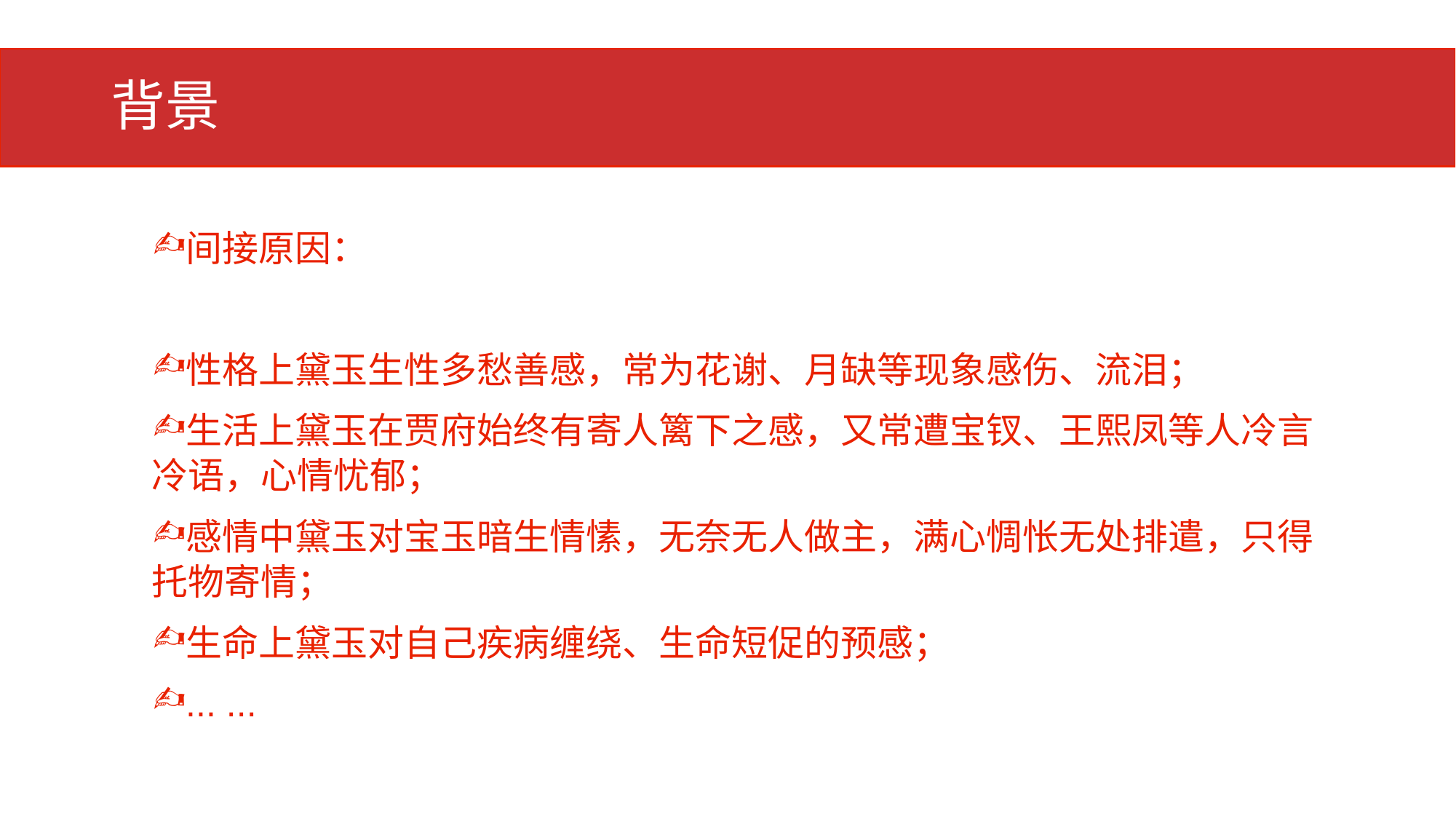

# 背景
间接原因：

性格上黛玉生性多愁善感，常为花谢、月缺等现象感伤、流泪；
生活上黛玉在贾府始终有寄人篱下之感，又常遭宝钗、王熙凤等人冷言冷语，心情忧郁；
感情中黛玉对宝玉暗生情愫，无奈无人做主，满心惆怅无处排遣，只得托物寄情；
生命上黛玉对自己疾病缠绕、生命短促的预感；
... ...